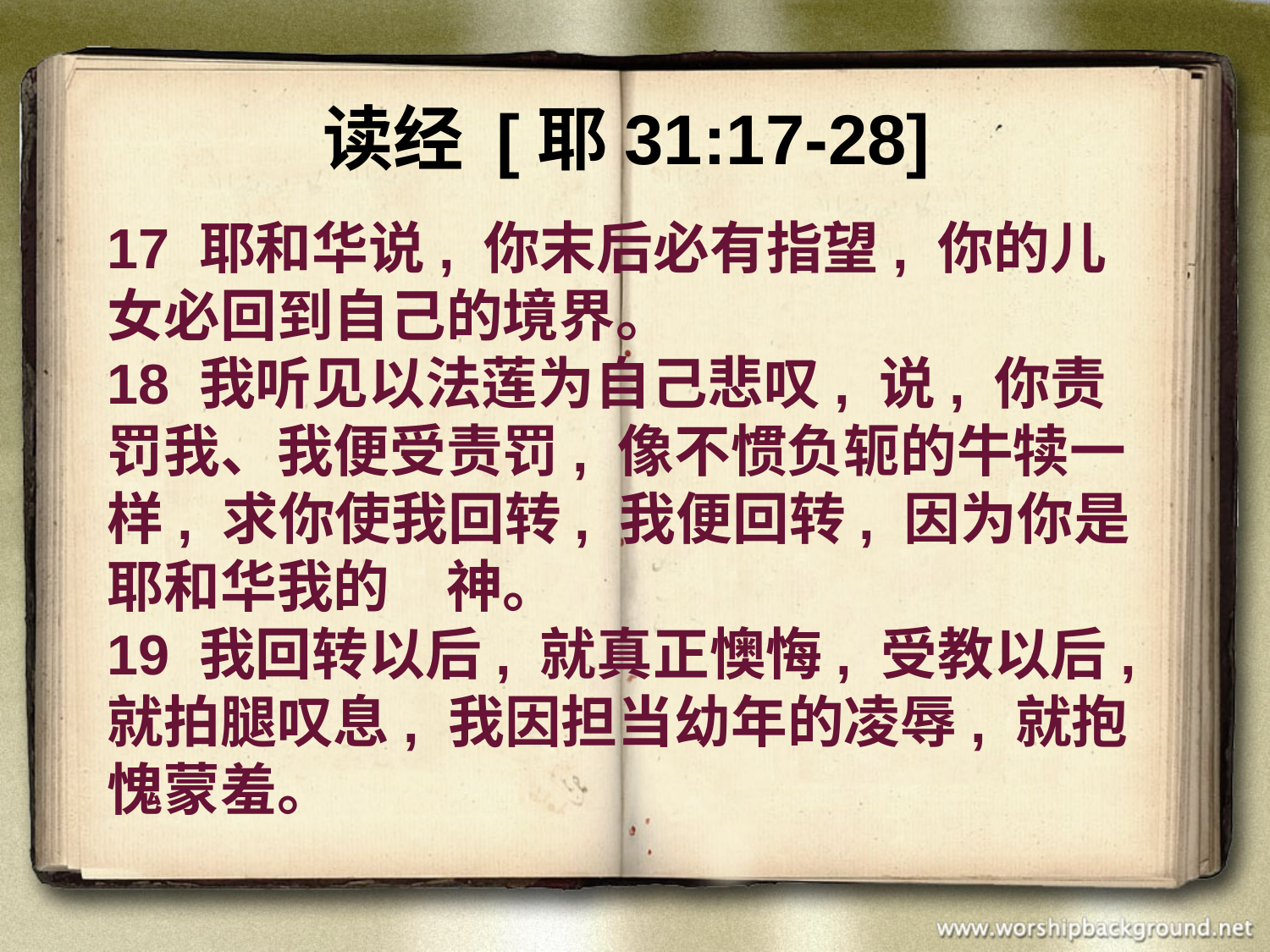

# 读经 [耶31:17-28]
17 耶和华说, 你末后必有指望, 你的儿女必回到自己的境界。
18 我听见以法莲为自己悲叹, 说, 你责罚我、我便受责罚, 像不惯负轭的牛犊一样, 求你使我回转, 我便回转, 因为你是耶和华我的　神。
19 我回转以后, 就真正懊悔, 受教以后, 就拍腿叹息, 我因担当幼年的凌辱, 就抱愧蒙羞。